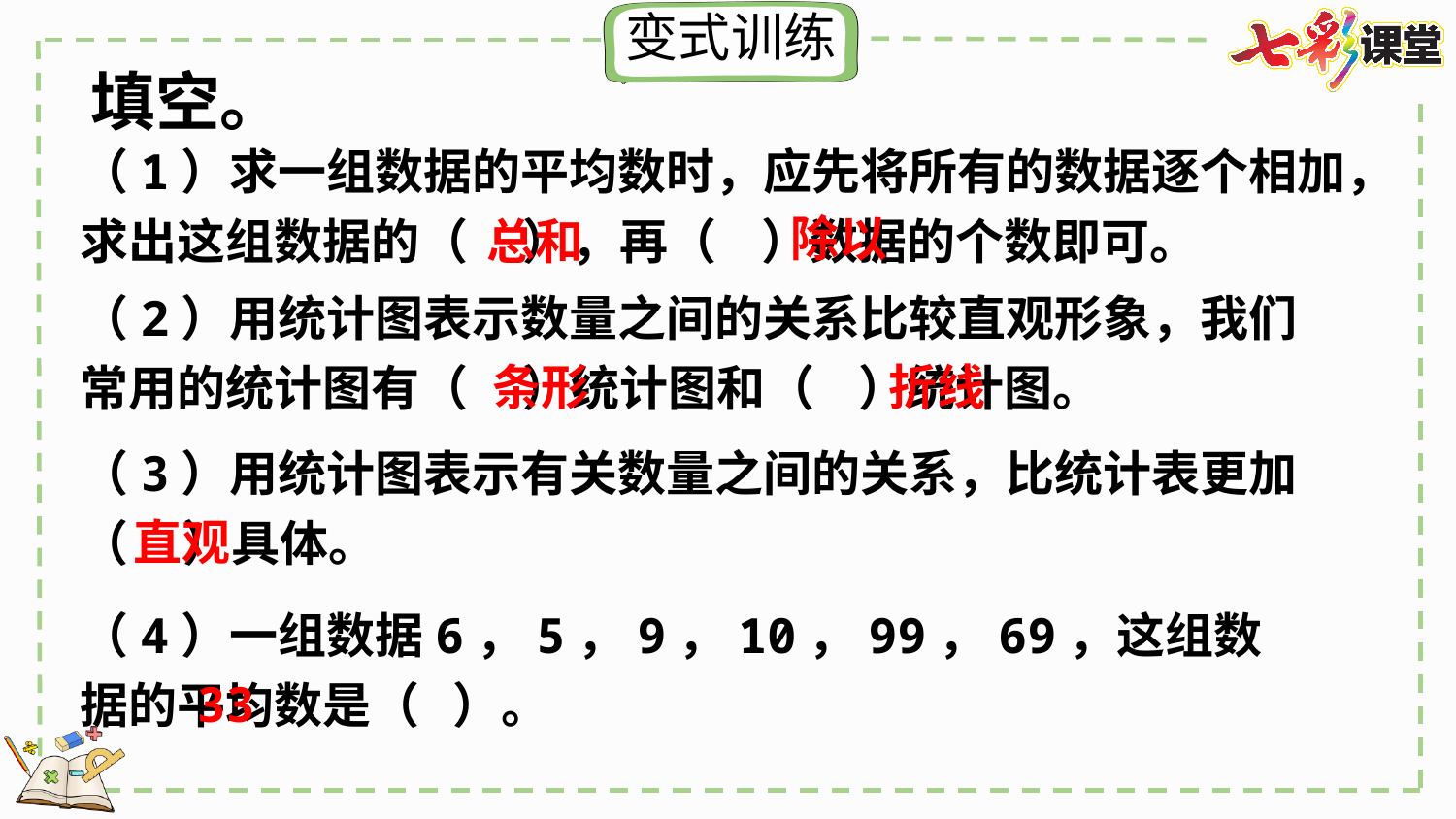

填空。
（1）求一组数据的平均数时，应先将所有的数据逐个相加，求出这组数据的（     ），再（    ）数据的个数即可。
除以
总和
（2）用统计图表示数量之间的关系比较直观形象，我们常用的统计图有（     ）统计图和（    ）统计图。
条形
折线
（3）用统计图表示有关数量之间的关系，比统计表更加（     ）具体。
直观
（4）一组数据6，5，9，10，99，69，这组数据的平均数是（   ）。
33